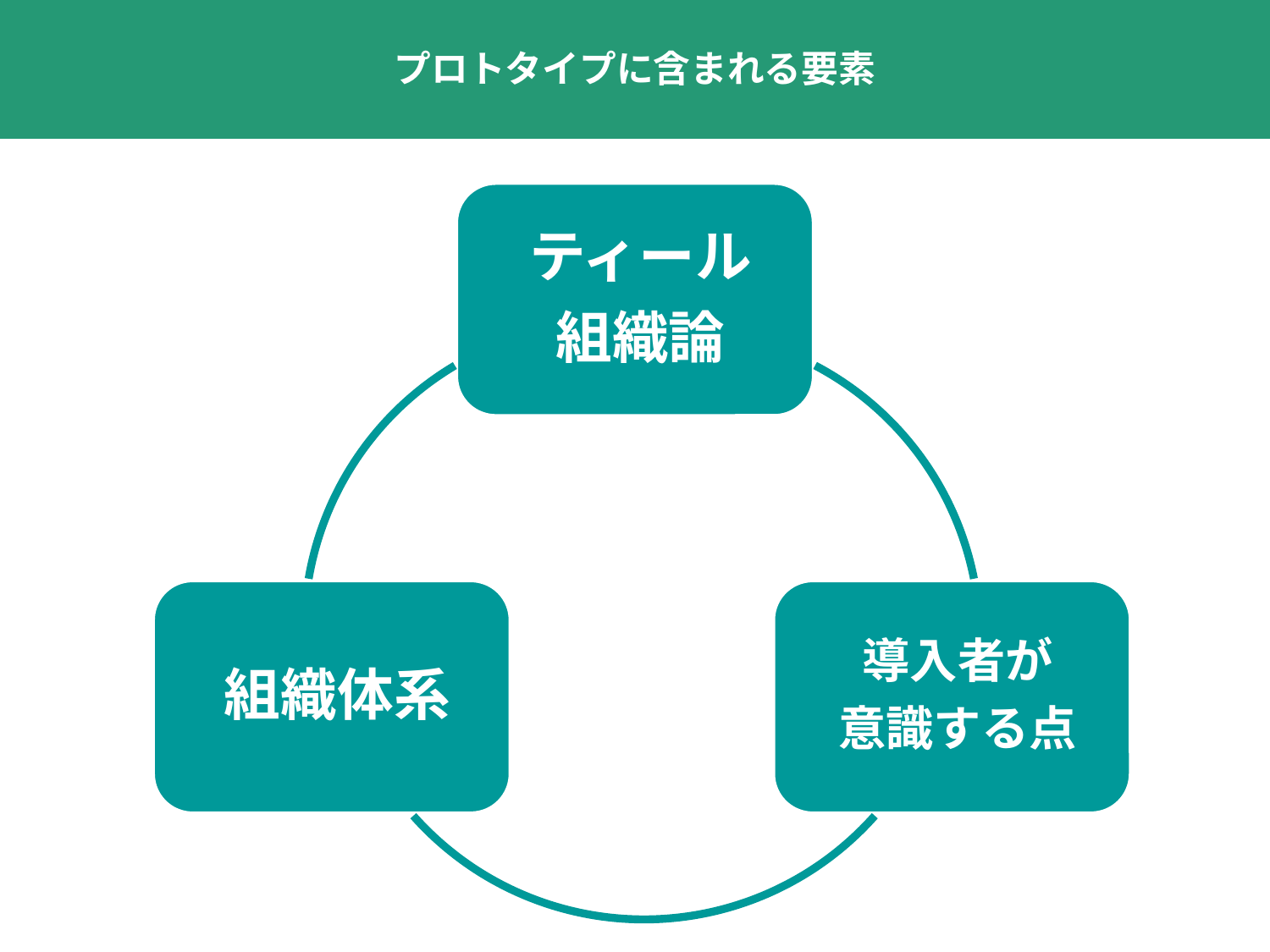

プロトタイプに含まれる要素
ティール
組織論
導入者が
意識する点
組織体系